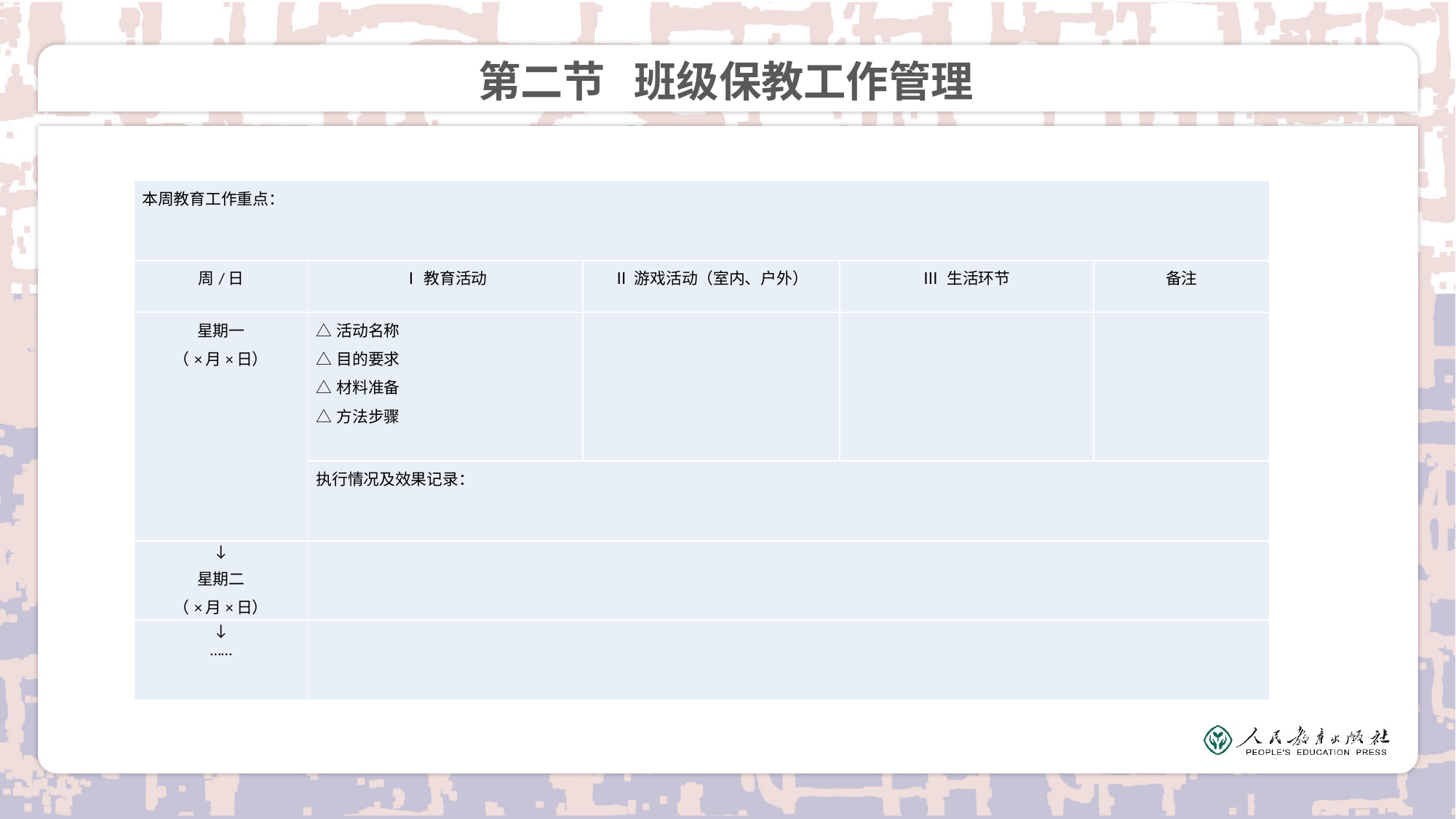

# 第二节   班级保教工作管理
| 本周教育工作重点： |  |  |  |  |
| --- | --- | --- | --- | --- |
| 周/日 | Ⅰ教育活动 | Ⅱ游戏活动（室内、户外） | Ⅲ 生活环节 | 备注 |
| 星期一 （×月×日） | △活动名称 △目的要求 △材料准备 △方法步骤 |  |  |  |
|  | 执行情况及效果记录： |  |  |  |
| ↓ 星期二 （×月×日） |  |  |  |  |
| ↓ …… |  |  |  |  |